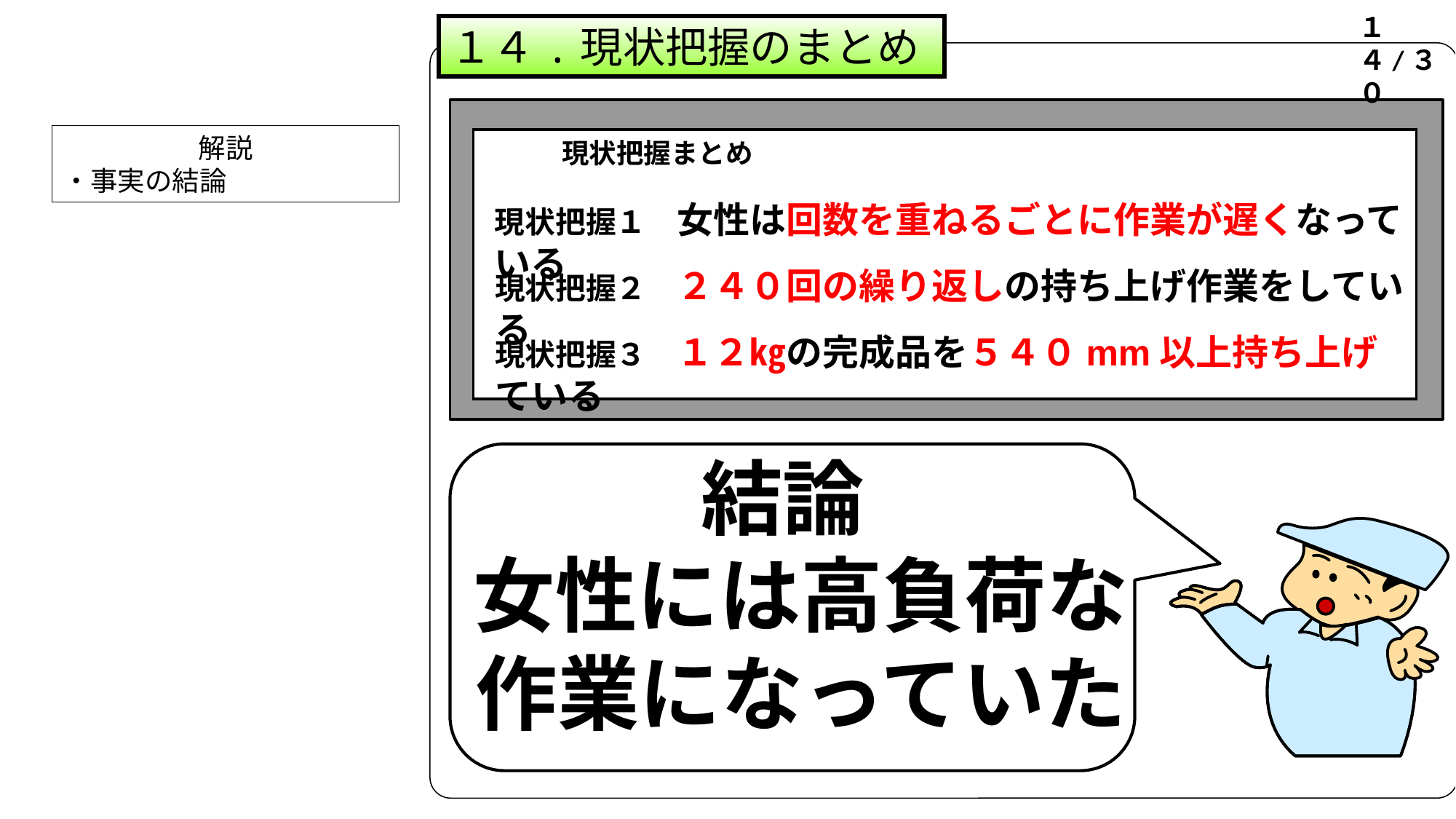

１４/３０
１４.現状把握のまとめ

現状把握まとめ
現状把握１　女性は回数を重ねるごとに作業が遅くなっている
現状把握２　２４０回の繰り返しの持ち上げ作業をしている
現状把握３　１２㎏の完成品を５４０mm以上持ち上げている

解説
・事実の結論
結論

女性には高負荷な
作業になっていた